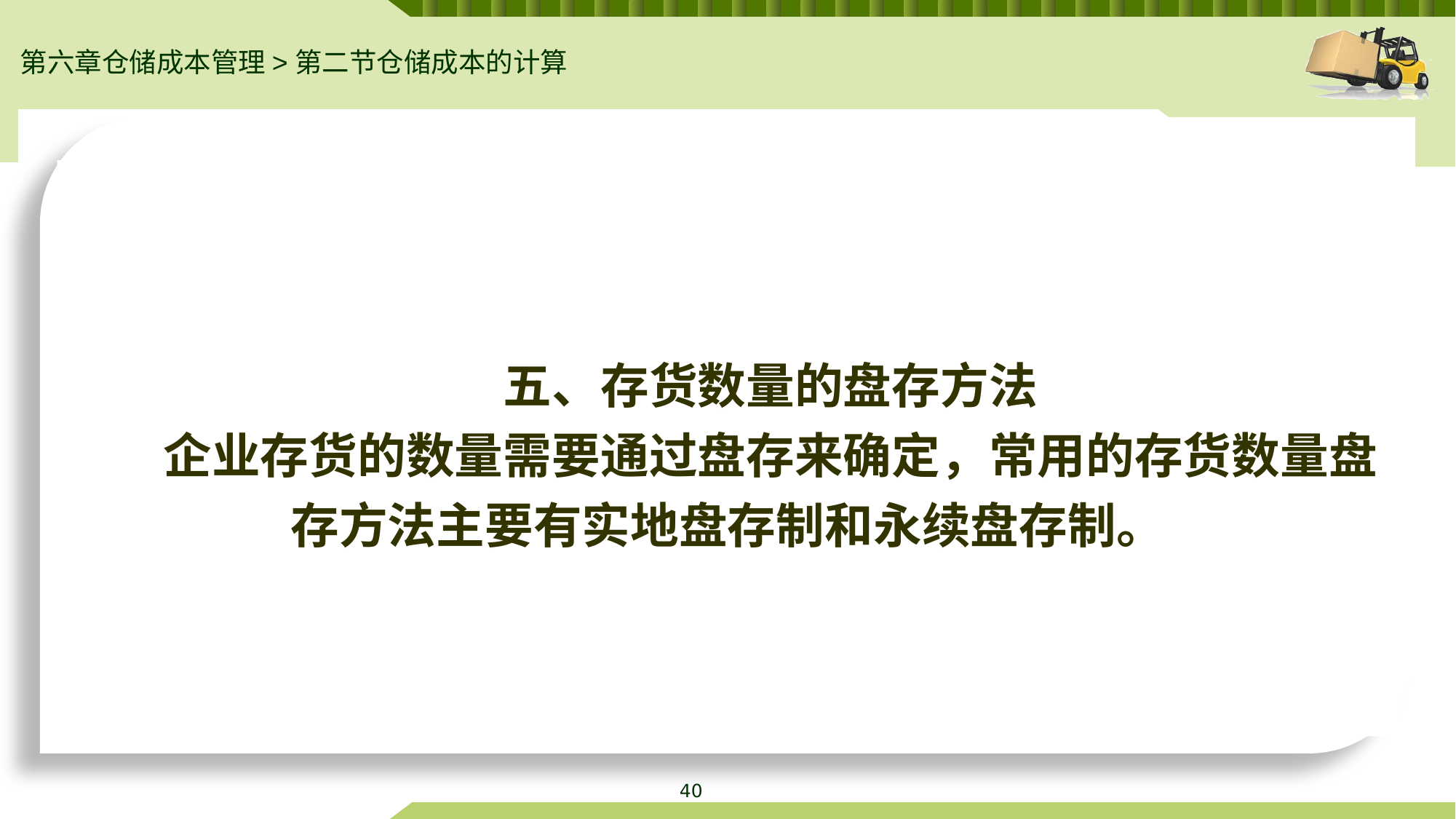

第六章仓储成本管理>第二节仓储成本的计算
五、存货数量的盘存方法
企业存货的数量需要通过盘存来确定，常用的存货数量盘存方法主要有实地盘存制和永续盘存制。